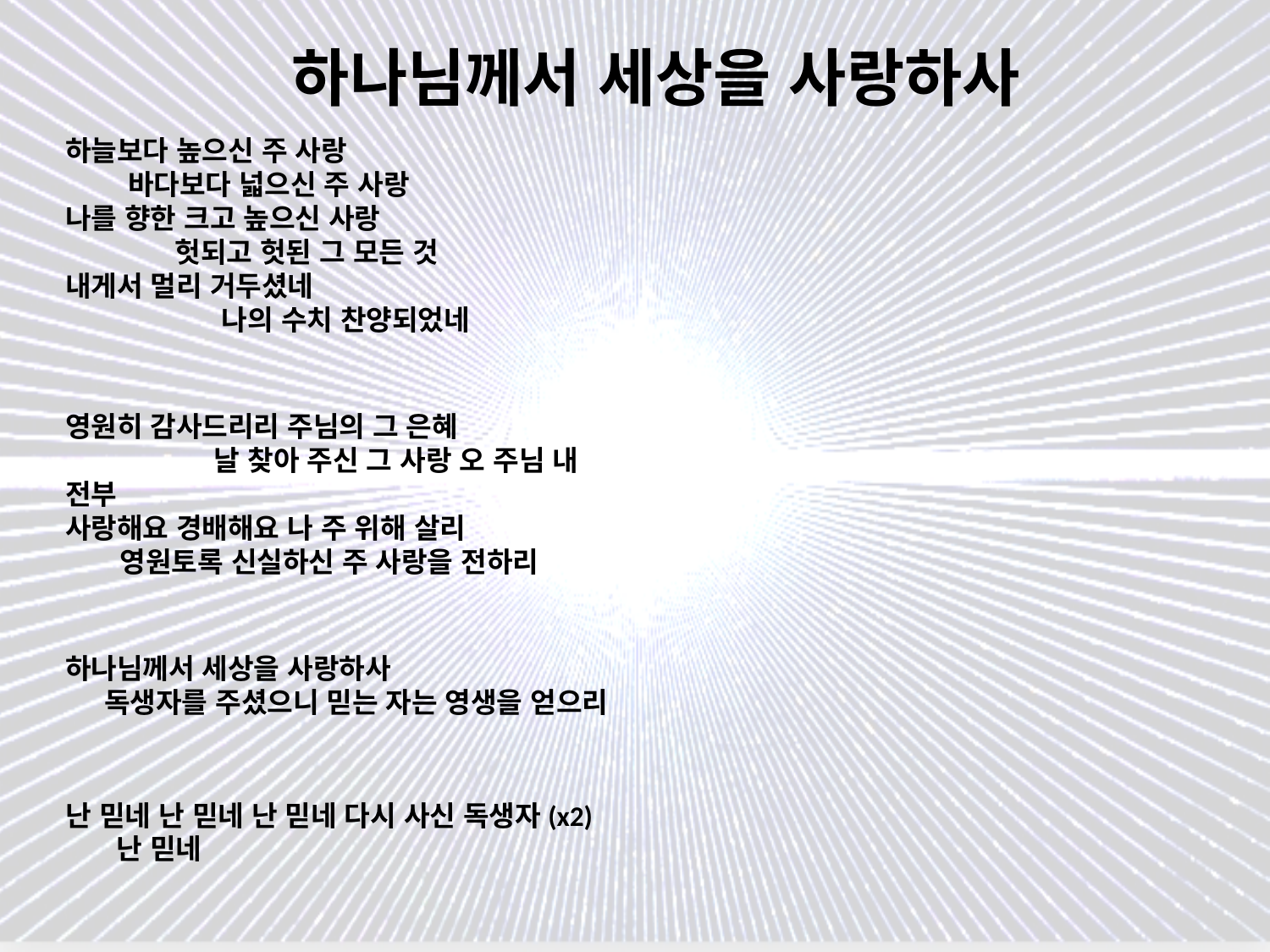

# 하나님께서 세상을 사랑하사
하늘보다 높으신 주 사랑                                          바다보다 넓으신 주 사랑
나를 향한 크고 높으신 사랑                                            헛되고 헛된 그 모든 것
내게서 멀리 거두셨네                                                           나의 수치 찬양되었네
영원히 감사드리리 주님의 그 은혜                                       날 찾아 주신 그 사랑 오 주님 내 전부
사랑해요 경배해요 나 주 위해 살리                          영원토록 신실하신 주 사랑을 전하리
하나님께서 세상을 사랑하사                                  독생자를 주셨으니 믿는 자는 영생을 얻으리

난 믿네 난 믿네 난 믿네 다시 사신 독생자(x2)          난 믿네